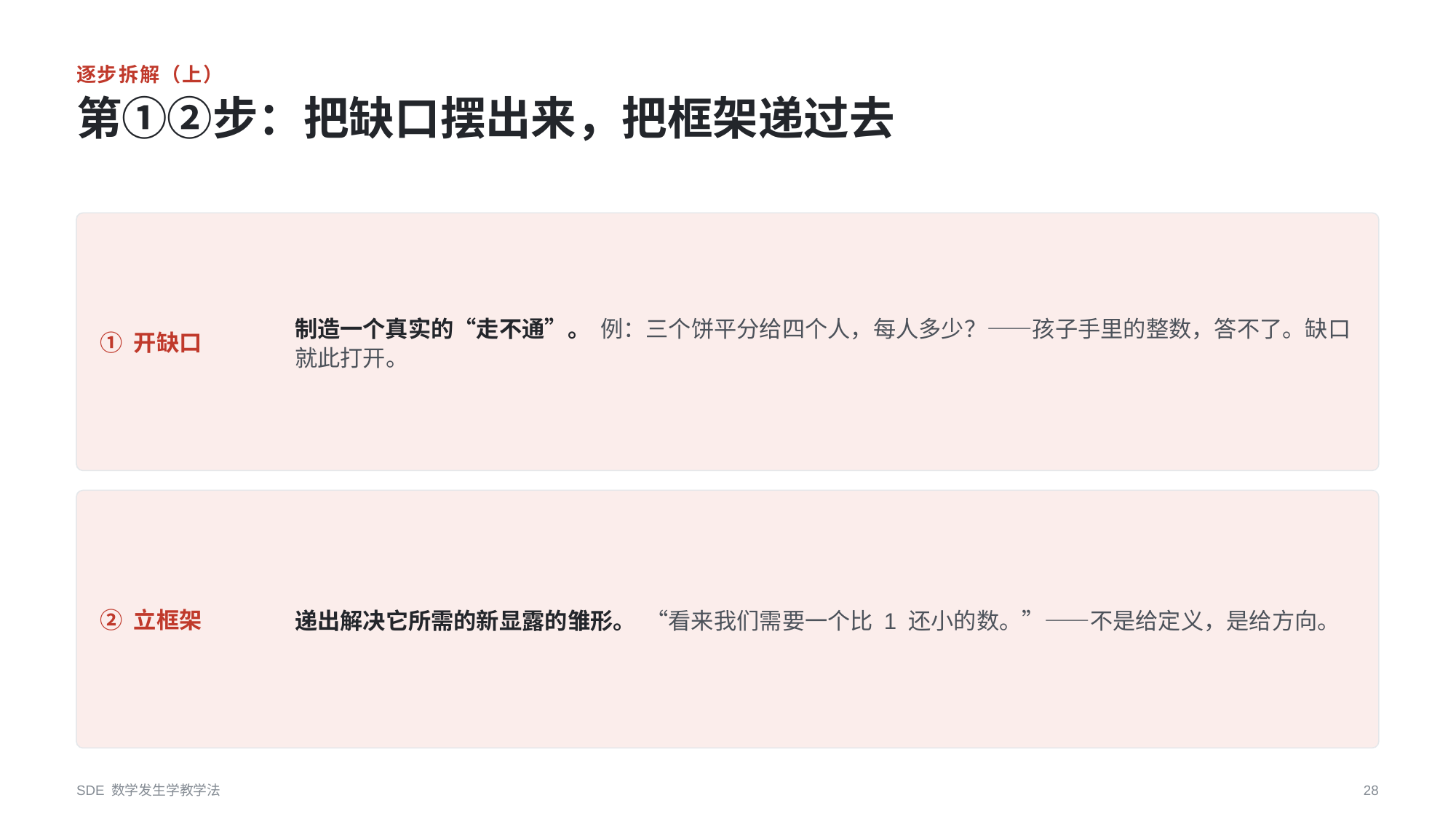

逐步拆解（上）
第①②步：把缺口摆出来，把框架递过去

制造一个真实的“走不通”。  例：三个饼平分给四个人，每人多少？——孩子手里的整数，答不了。缺口就此打开。
① 开缺口

递出解决它所需的新显露的雏形。  “看来我们需要一个比 1 还小的数。”——不是给定义，是给方向。
② 立框架
SDE 数学发生学教学法
28